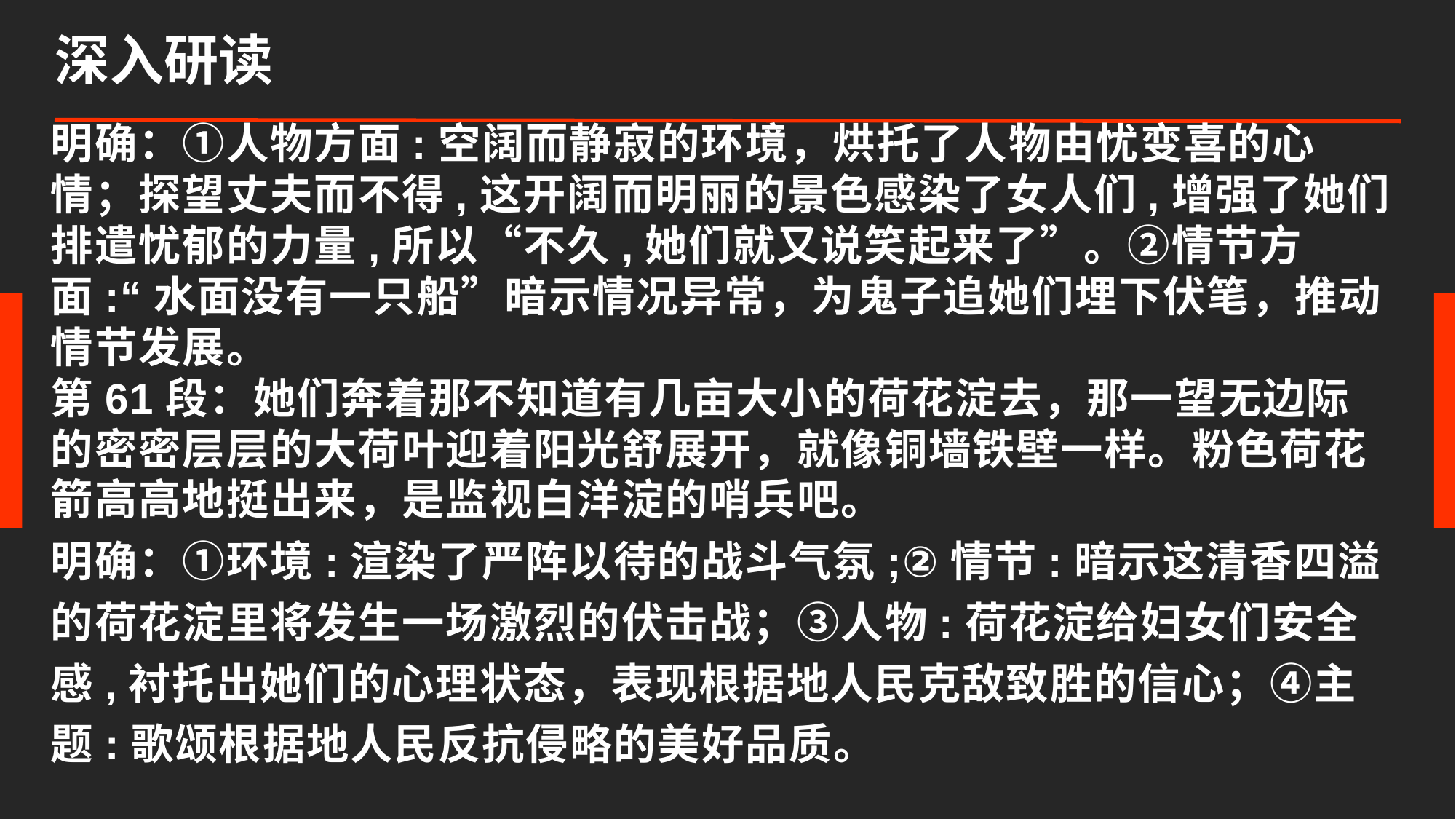

深入研读

明确：①人物方面:空阔而静寂的环境，烘托了人物由忧变喜的心情；探望丈夫而不得,这开阔而明丽的景色感染了女人们,增强了她们排遣忧郁的力量,所以“不久,她们就又说笑起来了”。②情节方面:“水面没有一只船”暗示情况异常，为鬼子追她们埋下伏笔，推动情节发展。
第61段：她们奔着那不知道有几亩大小的荷花淀去，那一望无边际的密密层层的大荷叶迎着阳光舒展开，就像铜墙铁壁一样。粉色荷花箭高高地挺出来，是监视白洋淀的哨兵吧。
明确：①环境:渲染了严阵以待的战斗气氛;②情节:暗示这清香四溢的荷花淀里将发生一场激烈的伏击战；③人物:荷花淀给妇女们安全感,衬托出她们的心理状态，表现根据地人民克敌致胜的信心；④主题:歌颂根据地人民反抗侵略的美好品质。